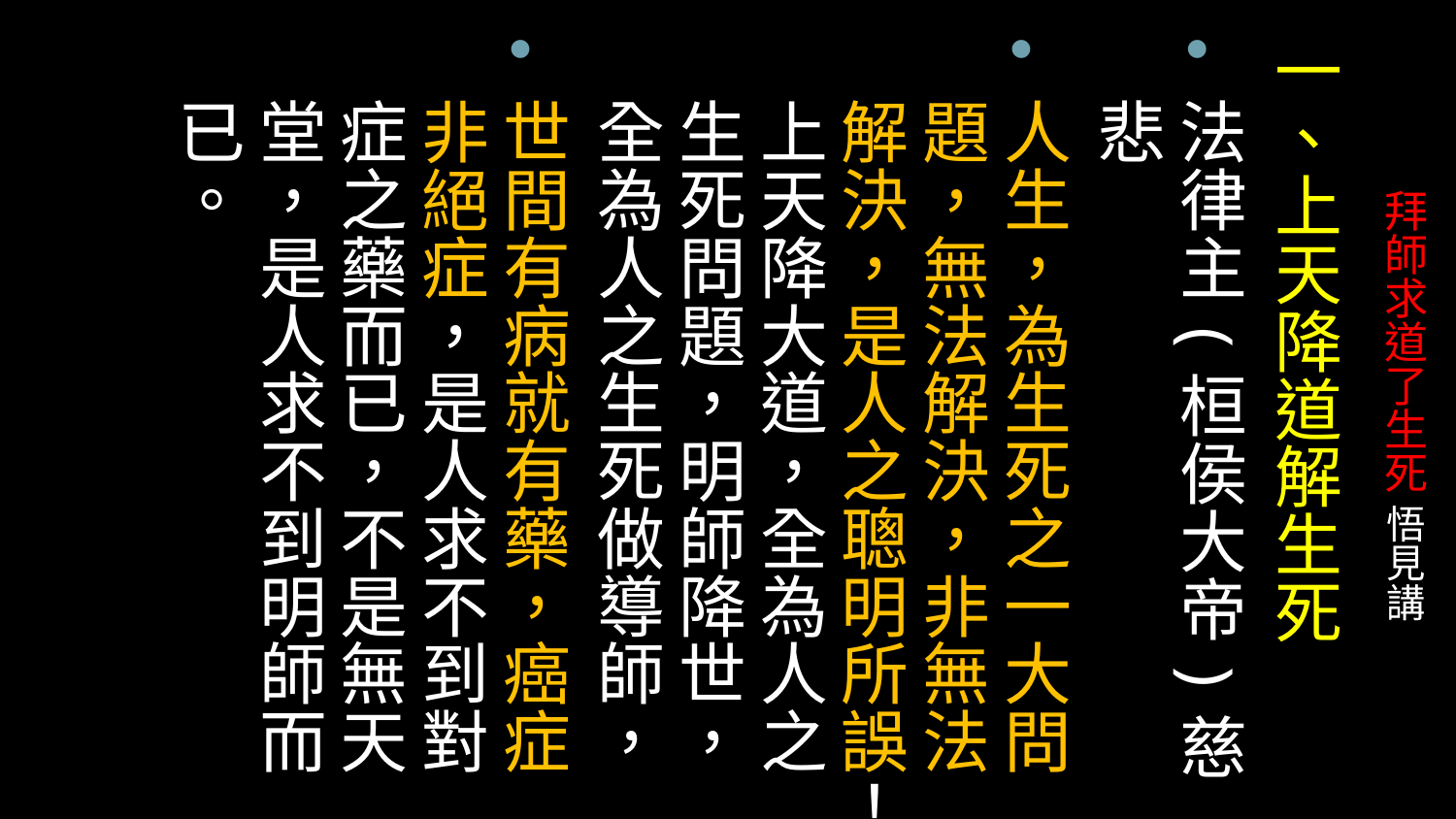

一、上天降道解生死
法律主(桓侯大帝)慈悲
人生，為生死之一大問題，無法解決，非無法解決，是人之聰明所誤！上天降大道，全為人之生死問題，明師降世，全為人之生死做導師，
世間有病就有藥，癌症非絕症，是人求不到對症之藥而已，不是無天堂，是人求不到明師而已。
# 拜師求道了生死 悟見講